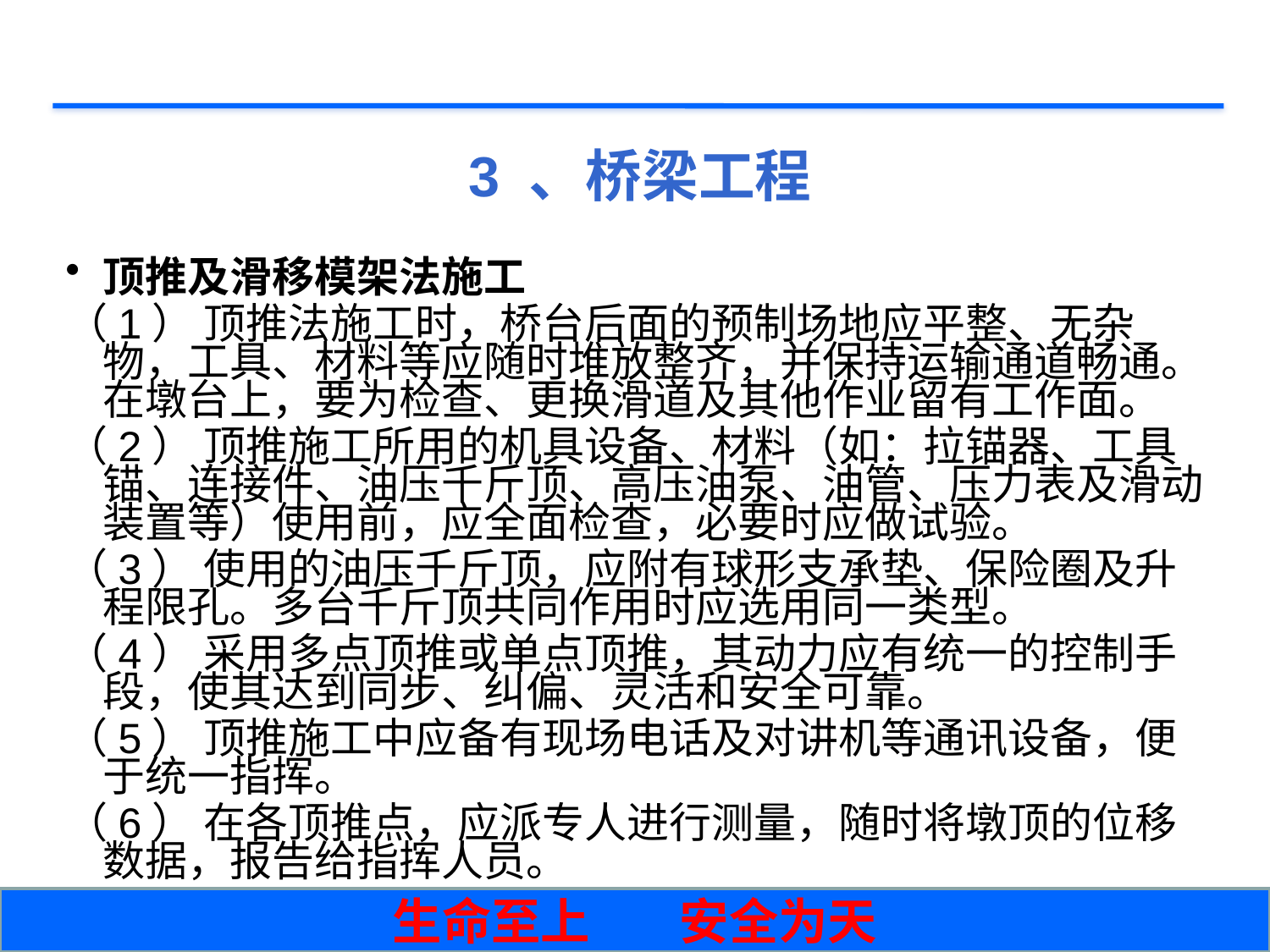

# 3 、桥梁工程
顶推及滑移模架法施工
（1） 顶推法施工时，桥台后面的预制场地应平整、无杂物，工具、材料等应随时堆放整齐，并保持运输通道畅通。在墩台上，要为检查、更换滑道及其他作业留有工作面。
（2） 顶推施工所用的机具设备、材料（如：拉锚器、工具锚、连接件、油压千斤顶、高压油泵、油管、压力表及滑动装置等）使用前，应全面检查，必要时应做试验。
（3） 使用的油压千斤顶，应附有球形支承垫、保险圈及升程限孔。多台千斤顶共同作用时应选用同一类型。
（4） 采用多点顶推或单点顶推，其动力应有统一的控制手段，使其达到同步、纠偏、灵活和安全可靠。
（5） 顶推施工中应备有现场电话及对讲机等通讯设备，便于统一指挥。
（6） 在各顶推点，应派专人进行测量，随时将墩顶的位移数据，报告给指挥人员。